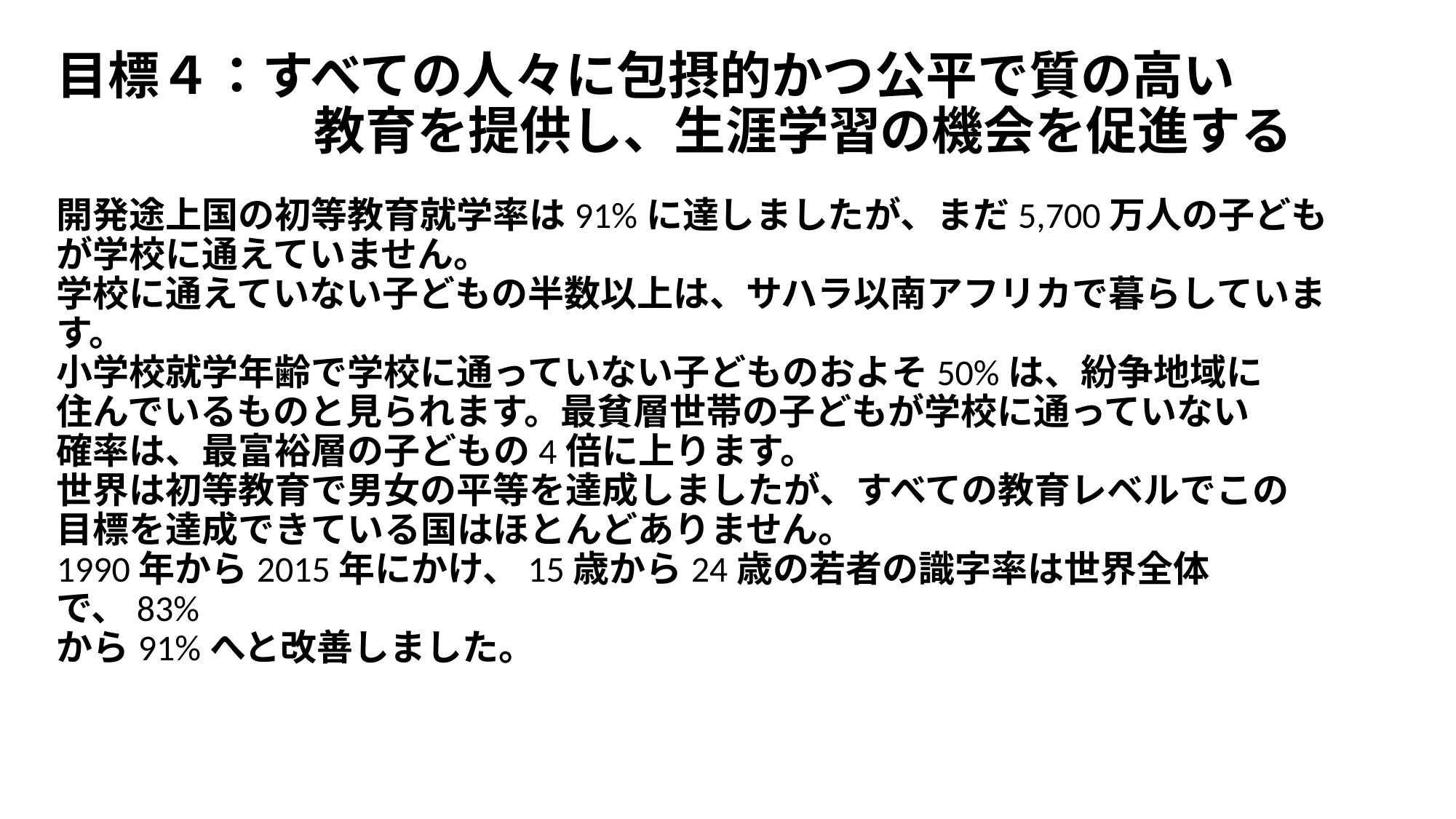

# 目標４：すべての人々に包摂的かつ公平で質の高い 　　　　　教育を提供し、生涯学習の機会を促進する 開発途上国の初等教育就学率は91%に達しましたが、まだ5,700万人の子ども が学校に通えていません。 学校に通えていない子どもの半数以上は、サハラ以南アフリカで暮らしています。 小学校就学年齢で学校に通っていない子どものおよそ50%は、紛争地域に 住んでいるものと見られます。最貧層世帯の子どもが学校に通っていない 確率は、最富裕層の子どもの4倍に上ります。 世界は初等教育で男女の平等を達成しましたが、すべての教育レベルでこの 目標を達成できている国はほとんどありません。 1990年から2015年にかけ、15歳から24歳の若者の識字率は世界全体で、83% から91%へと改善しました。